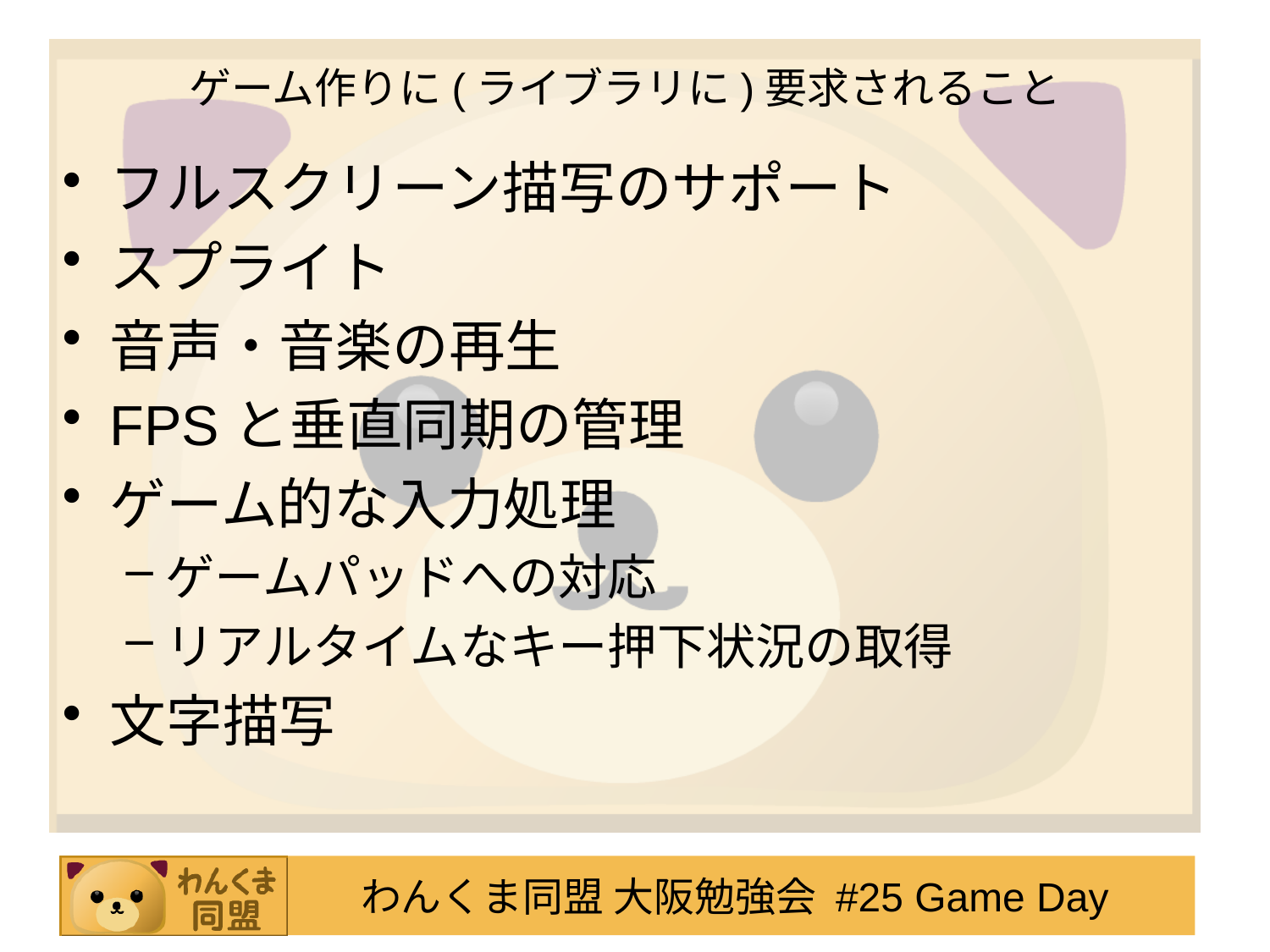

# ゲーム作りに(ライブラリに)要求されること
フルスクリーン描写のサポート
スプライト
音声・音楽の再生
FPSと垂直同期の管理
ゲーム的な入力処理
ゲームパッドへの対応
リアルタイムなキー押下状況の取得
文字描写